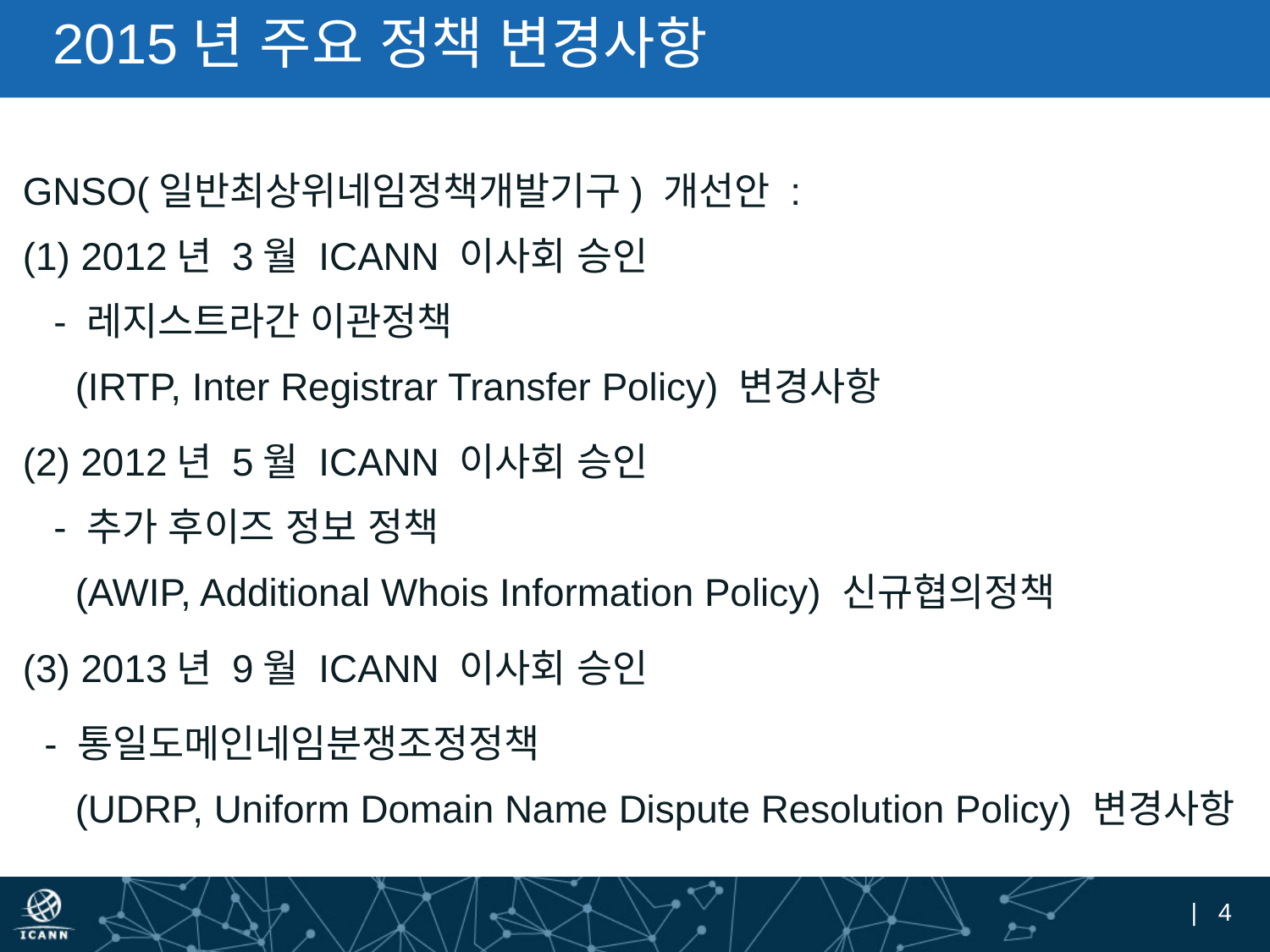

# 2015년 주요 정책 변경사항
GNSO(일반최상위네임정책개발기구) 개선안 :
(1) 2012년 3월 ICANN 이사회 승인
  - 레지스트라간 이관정책
    (IRTP, Inter Registrar Transfer Policy) 변경사항
(2) 2012년 5월 ICANN 이사회 승인
  - 추가 후이즈 정보 정책
    (AWIP, Additional Whois Information Policy) 신규협의정책
(3) 2013년 9월 ICANN 이사회 승인
  - 통일도메인네임분쟁조정정책
    (UDRP, Uniform Domain Name Dispute Resolution Policy) 변경사항